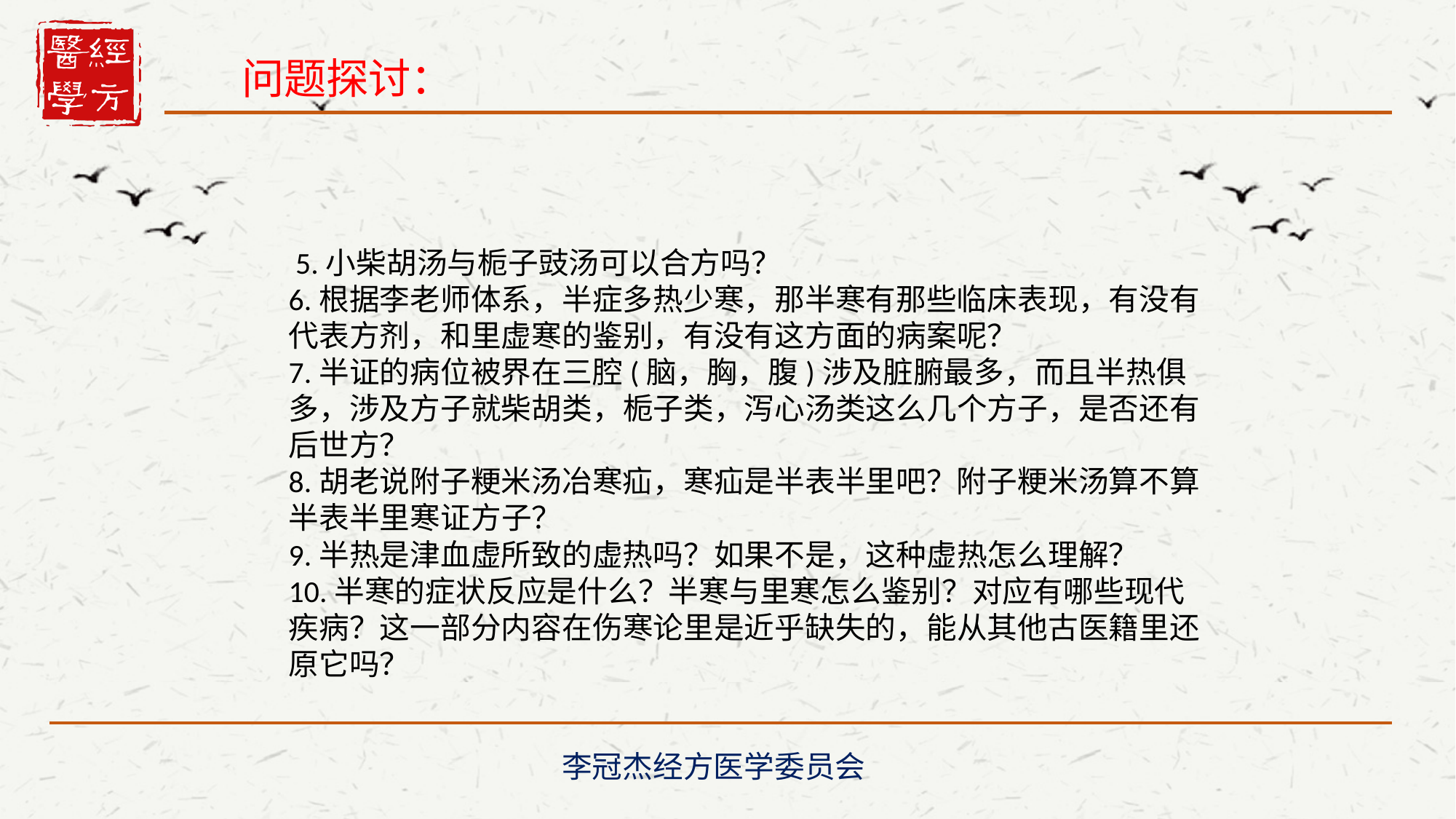

问题探讨：
 5.小柴胡汤与栀子豉汤可以合方吗？6.根据李老师体系，半症多热少寒，那半寒有那些临床表现，有没有代表方剂，和里虚寒的鉴别，有没有这方面的病案呢？7.半证的病位被界在三腔(脑，胸，腹)涉及脏腑最多，而且半热俱多，涉及方子就柴胡类，栀子类，泻心汤类这么几个方子，是否还有后世方？8.胡老说附子粳米汤冶寒疝，寒疝是半表半里吧？附子粳米汤算不算半表半里寒证方子？9.半热是津血虚所致的虚热吗？如果不是，这种虚热怎么理解？
10.半寒的症状反应是什么？半寒与里寒怎么鉴别？对应有哪些现代疾病？这一部分内容在伤寒论里是近乎缺失的，能从其他古医籍里还原它吗？
22